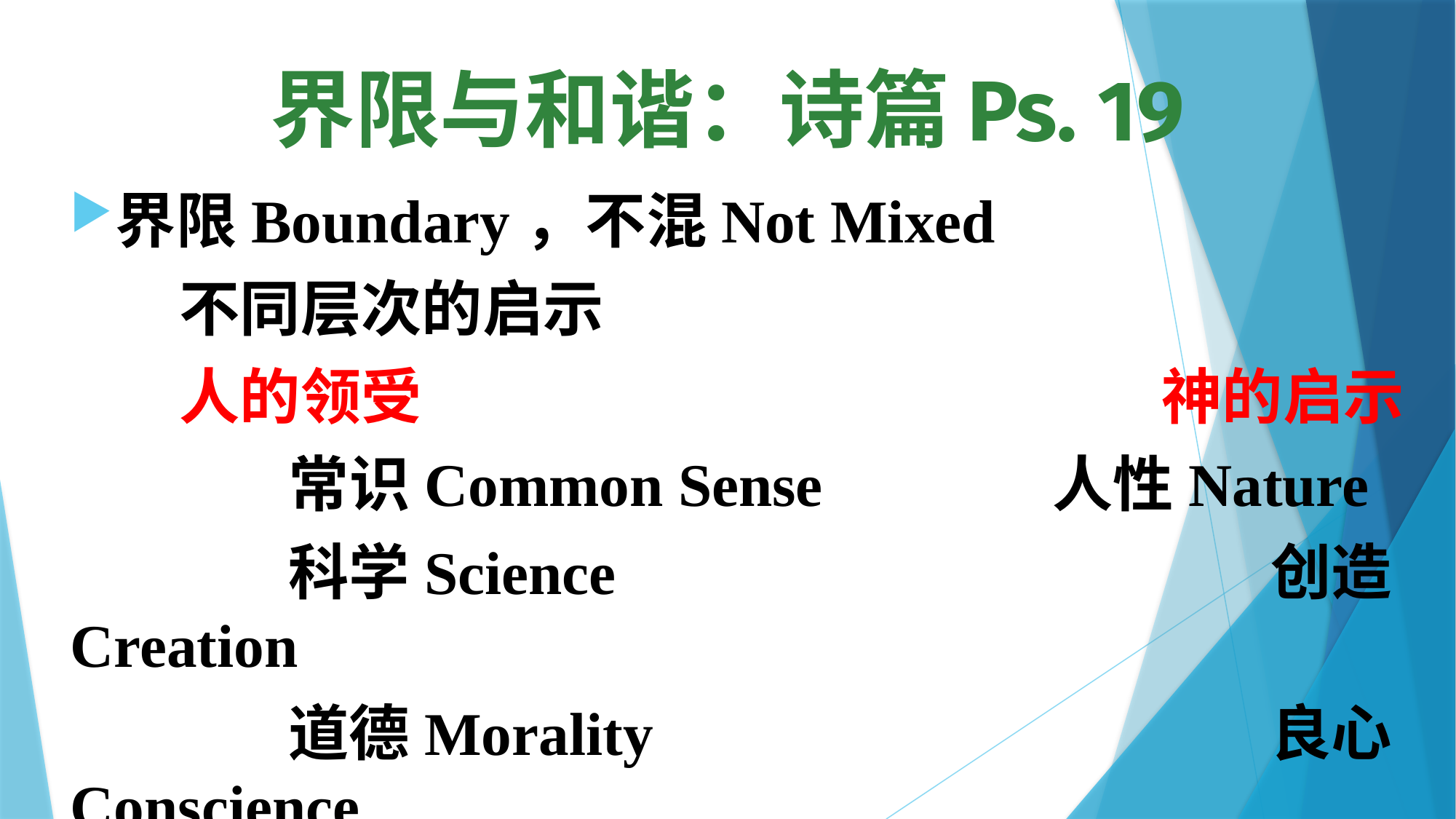

# 界限与和谐：诗篇Ps. 19
界限Boundary，不混Not Mixed
	不同层次的启示
	人的领受     							神的启示
		常识Common Sense    		人性Nature
		科学Science 						创造Creation
		道德Morality						良心Conscience
		神学Theology						圣经Bible